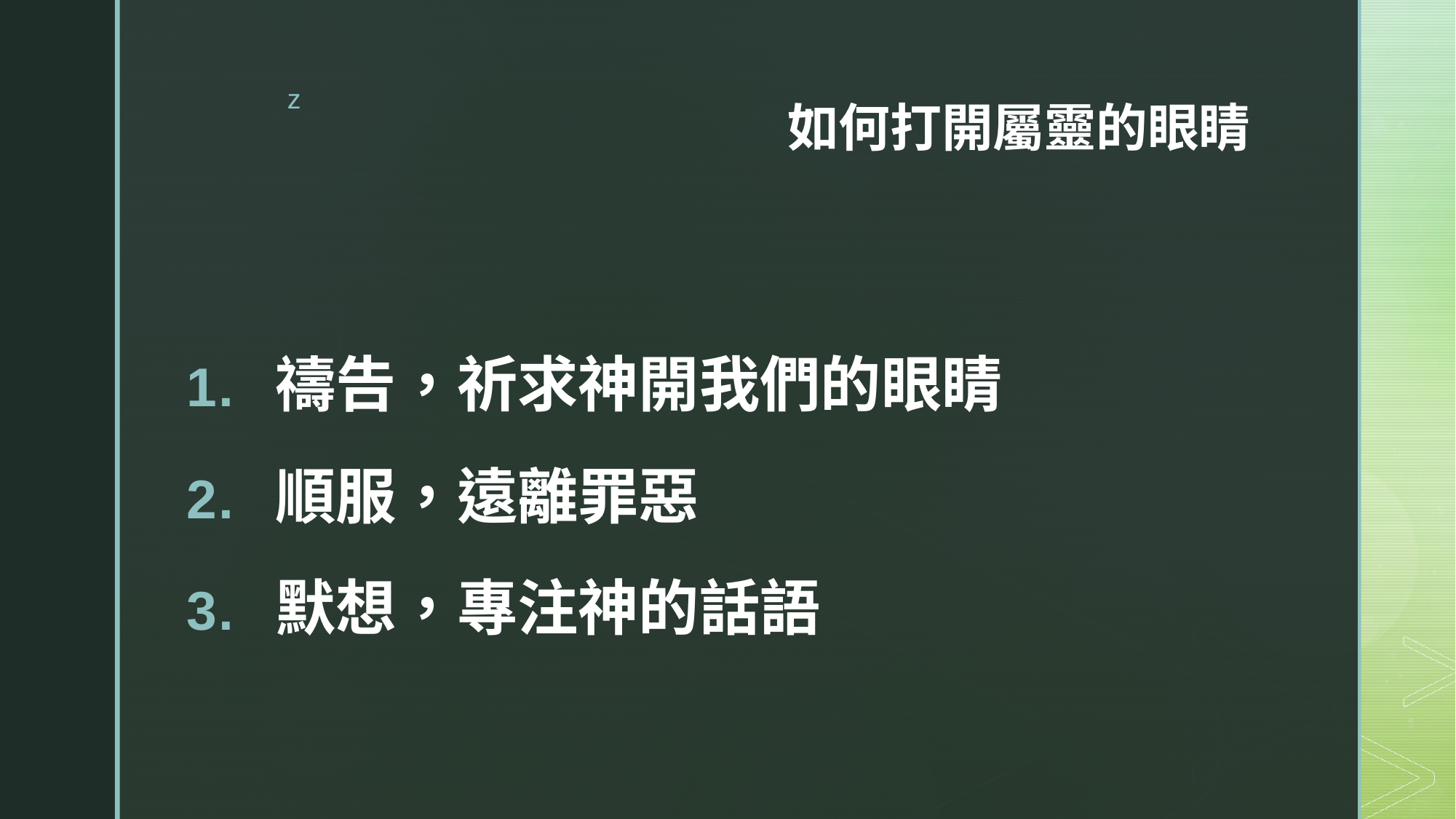

# 如何打開屬靈的眼睛
禱告，祈求神開我們的眼睛
順服，遠離罪惡
默想，專注神的話語